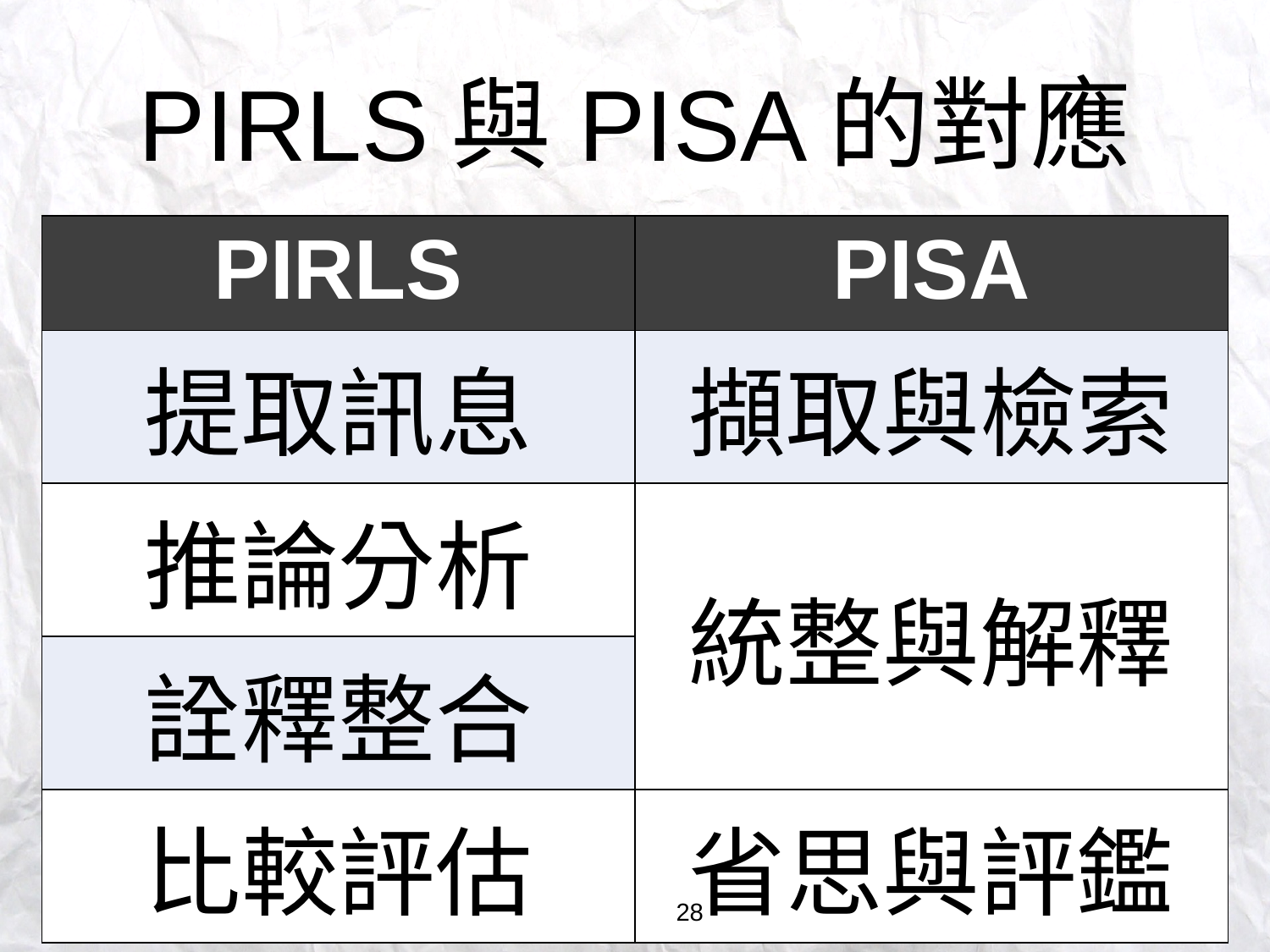

# PIRLS與PISA的對應
| PIRLS | PISA |
| --- | --- |
| 提取訊息 | 擷取與檢索 |
| 推論分析 | 統整與解釋 |
| 詮釋整合 |  |
| 比較評估 | 省思與評鑑 |
28